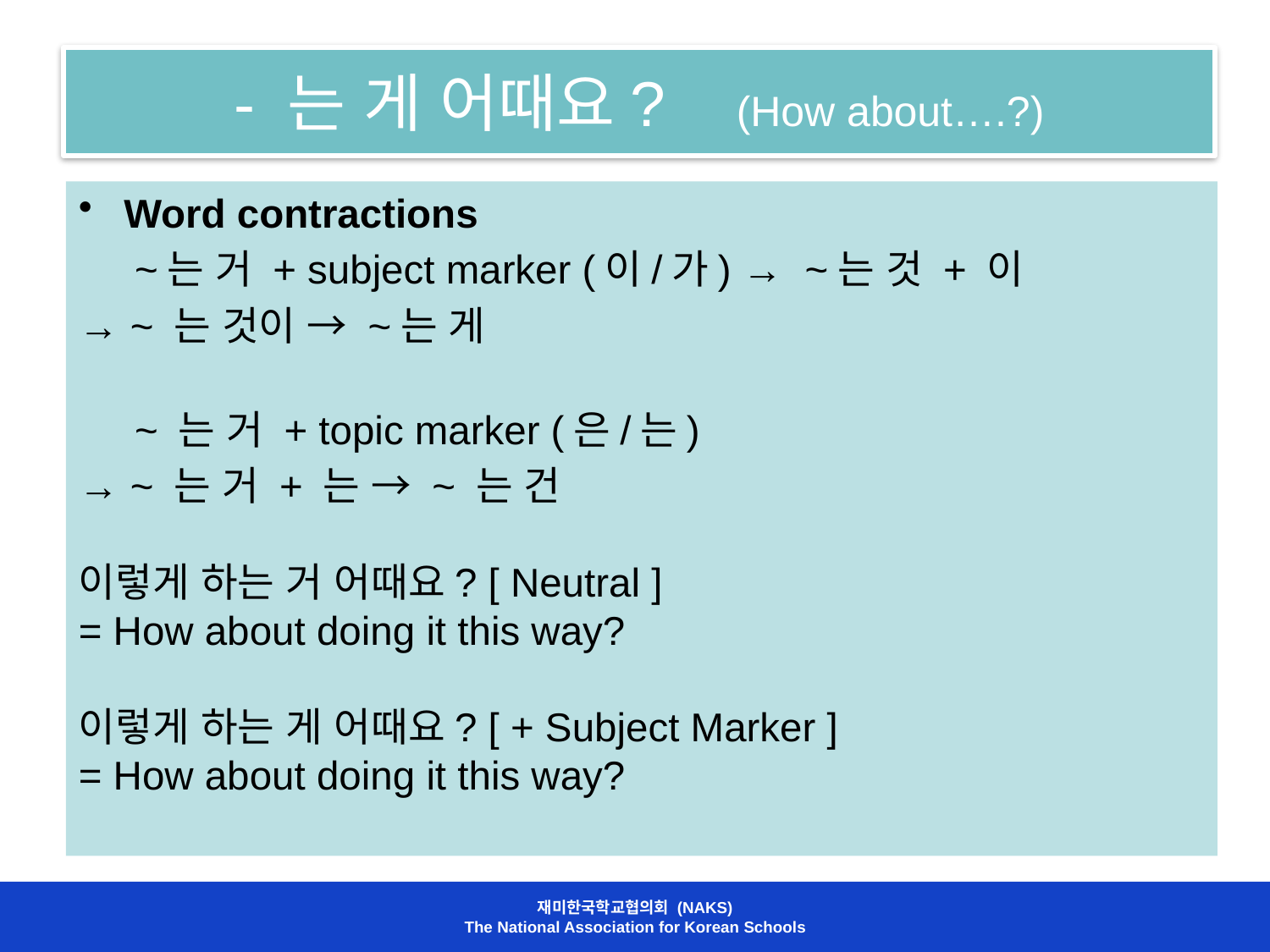

# - 는 게 어때요?    (How about….?)
Word contractions
     ~는 거 + subject marker (이/가) →  ~는 것 + 이
→ ~ 는 것이 → ~는 게
     ~ 는 거 + topic marker (은/는)
→ ~ 는 거 + 는 → ~ 는 건
이렇게 하는 거 어때요? [ Neutral ]
= How about doing it this way?
이렇게 하는 게 어때요? [ + Subject Marker ]
= How about doing it this way?
재미한국학교협의회 (NAKS)
The National Association for Korean Schools